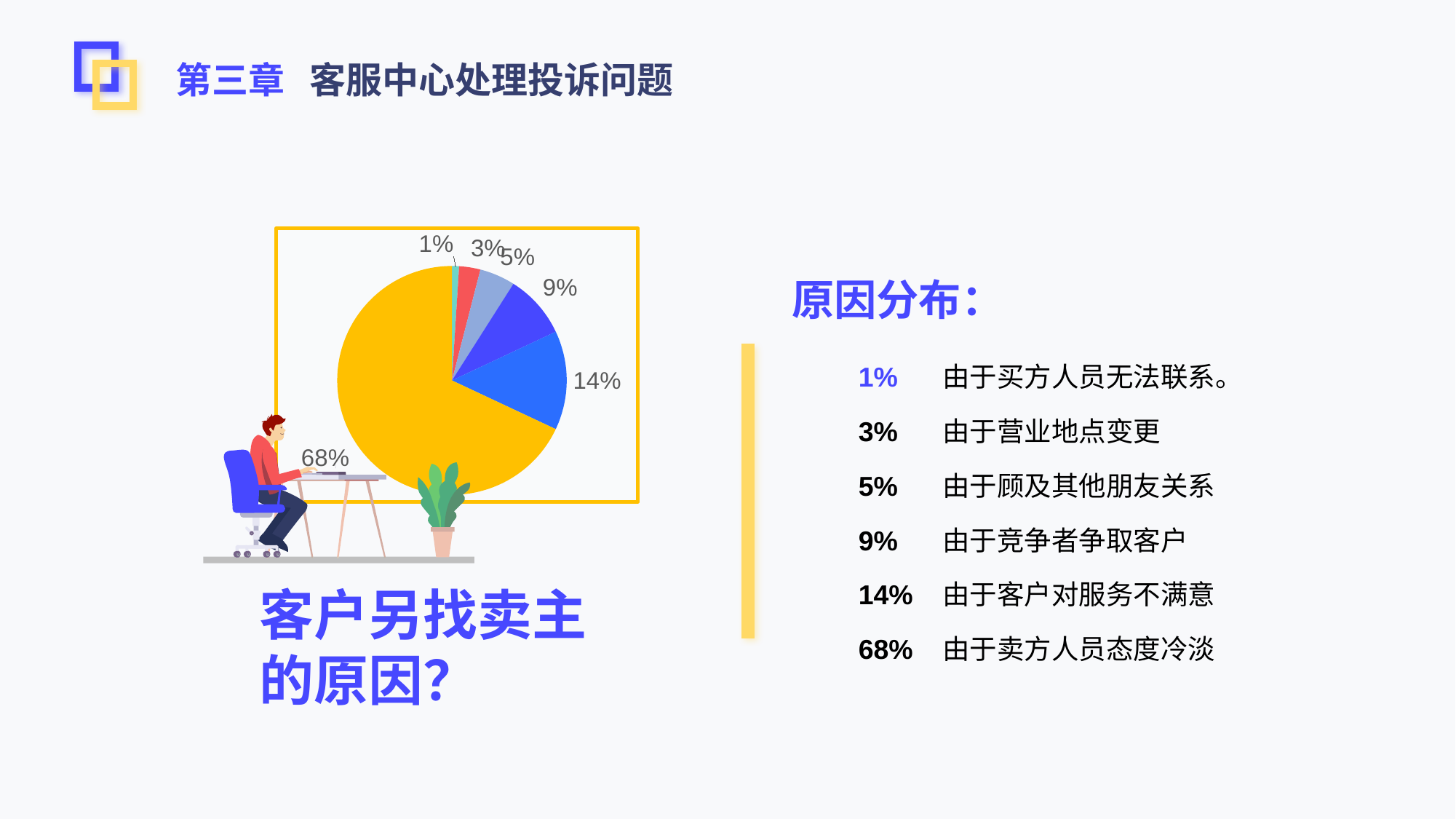

第三章   客服中心处理投诉问题

### Chart

| Category | 百分比 |
|---|---|
| 无法联系 | 0.01 |
| 地点变更 | 0.03 |
| 有所顾忌 | 0.05 |
| 竞争激烈 | 0.09 |
| 服务不满 | 0.14 |
| 态度冷淡 | 0.68 |
原因分布：

1%     由于买方人员无法联系。
3%     由于营业地点变更
5%     由于顾及其他朋友关系
9%     由于竞争者争取客户
14%   由于客户对服务不满意
68%   由于卖方人员态度冷淡

客户另找卖主的原因？